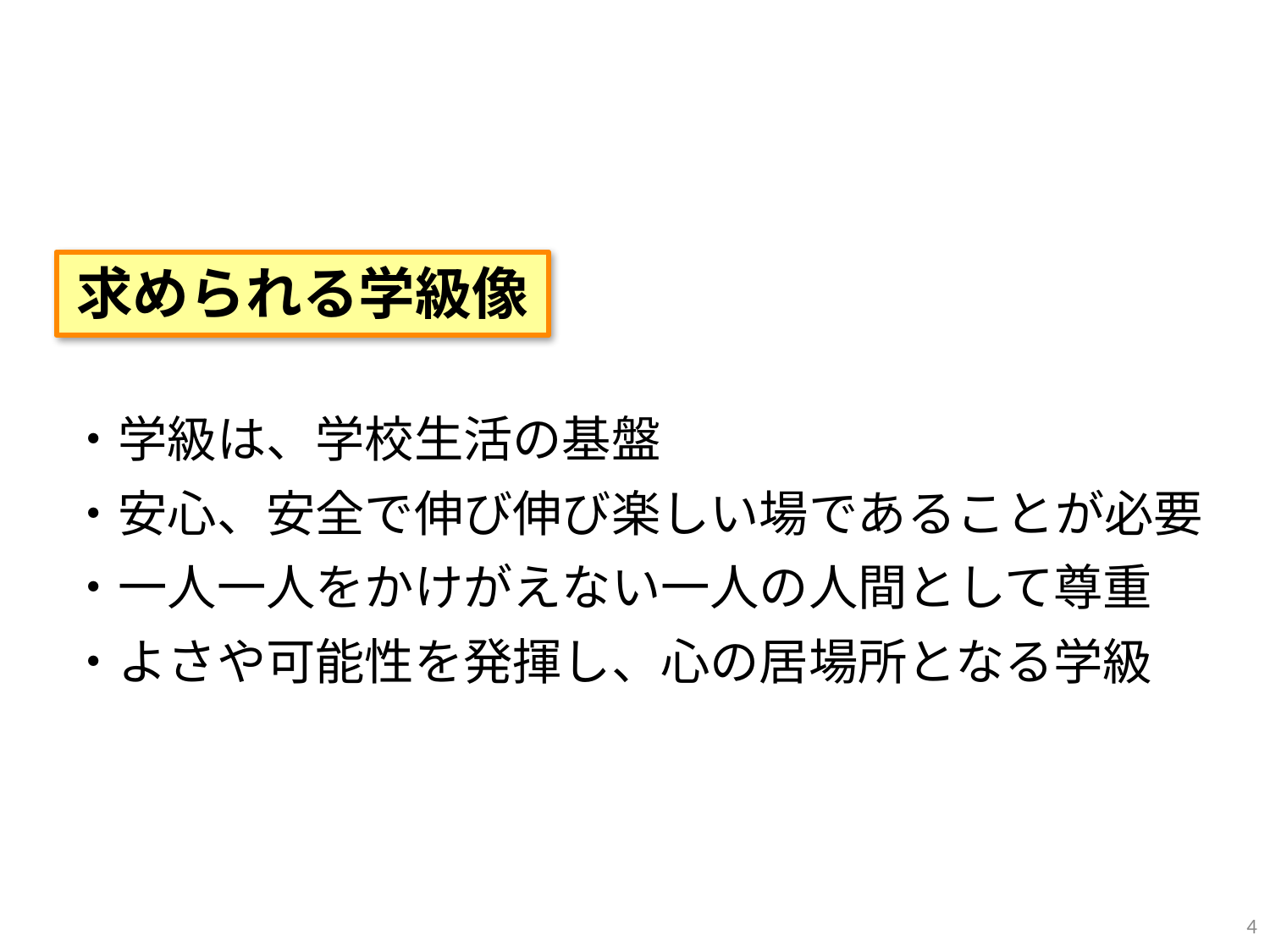

求められる学級像
・学級は、学校生活の基盤
・安心、安全で伸び伸び楽しい場であることが必要
・一人一人をかけがえない一人の人間として尊重
・よさや可能性を発揮し、心の居場所となる学級
4